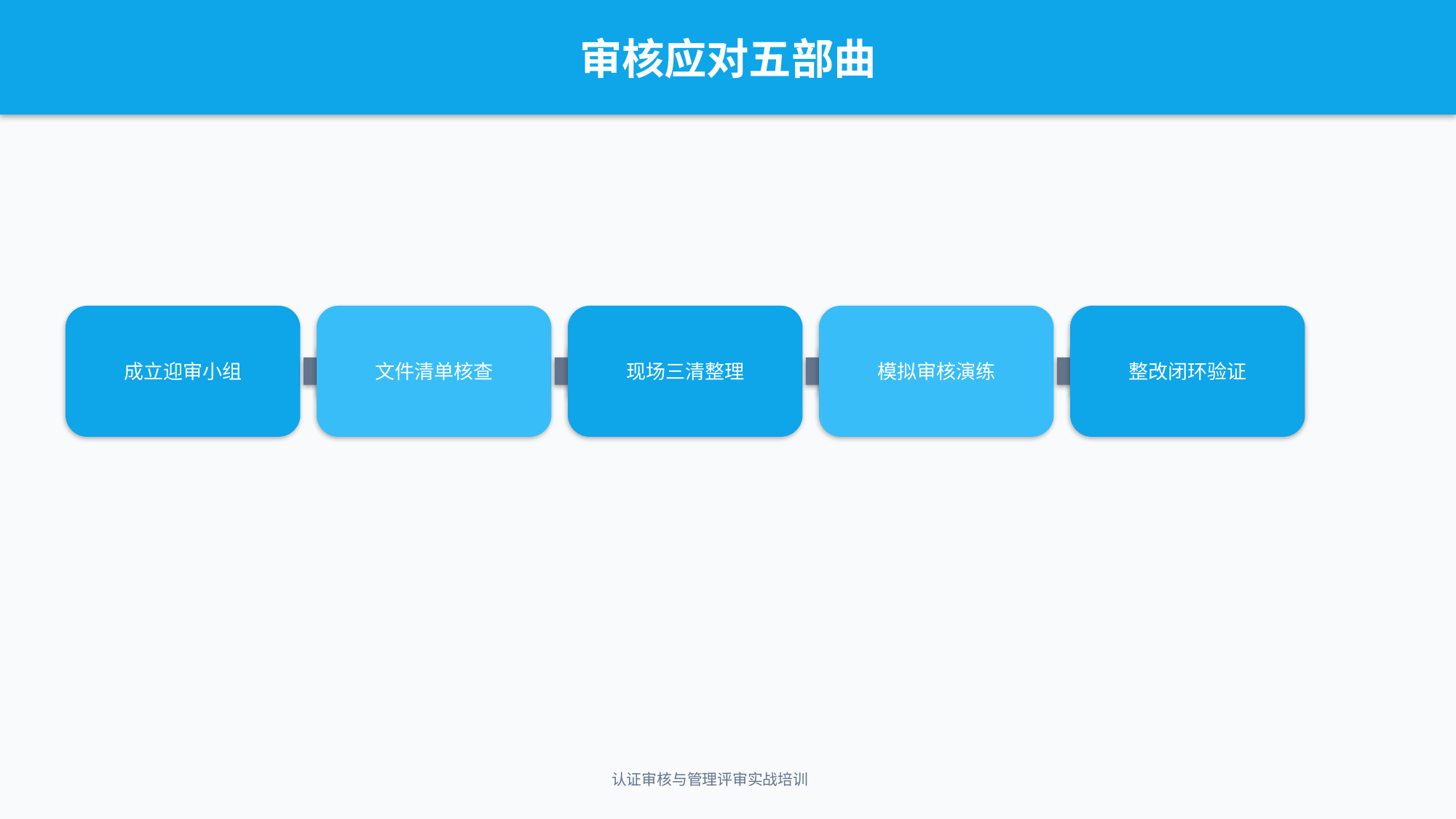

审核应对五部曲
成立迎审小组
文件清单核查
现场三清整理
模拟审核演练
整改闭环验证

认证审核与管理评审实战培训